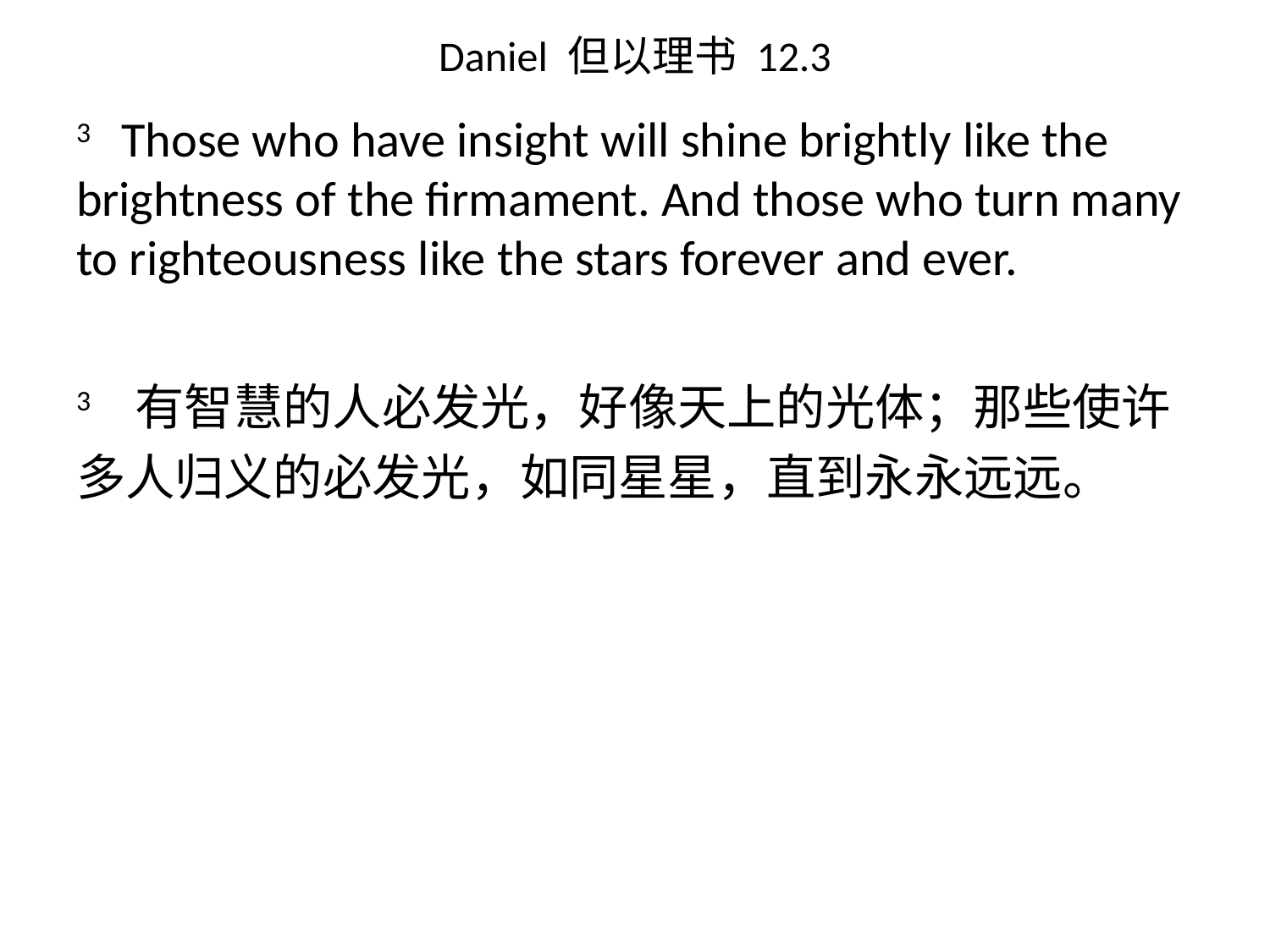

# Daniel 但以理书 12.3
3    Those who have insight will shine brightly like the brightness of the firmament. And those who turn many to righteousness like the stars forever and ever.

3     有智慧的人必发光，好像天上的光体；那些使许多人归义的必发光，如同星星，直到永永远远。